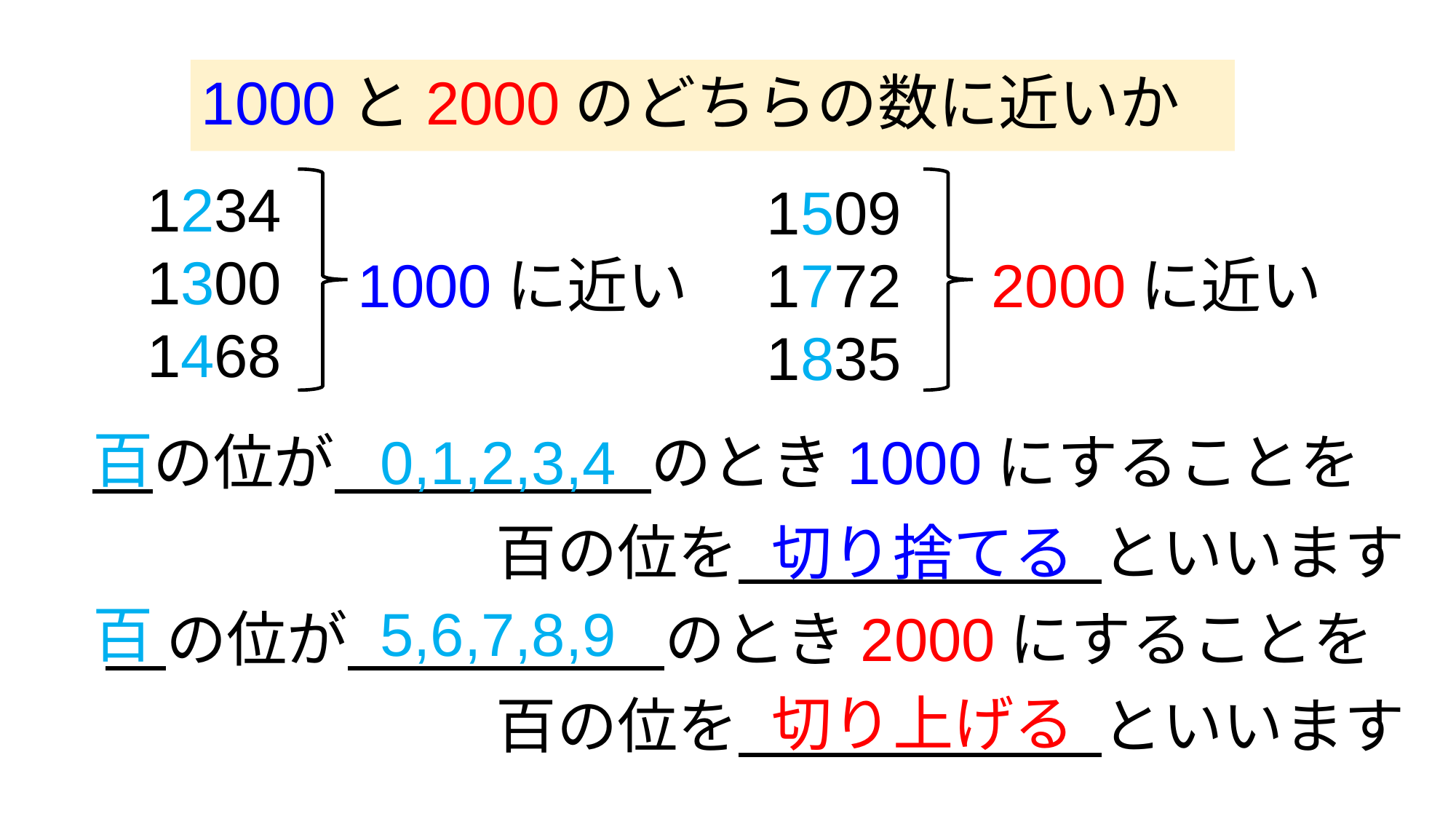

# 1000と2000のどちらの数に近いか
1234
1300
1468

1509
1772
1835

2000に近い
1000に近い
百
　の位が　　　　　 のとき1000にすることを
0,1,2,3,4
切り捨てる
百の位を　　　　　　といいます
5,6,7,8,9
百
　の位が　　　　　 のとき2000にすることを
切り上げる
百の位を　　　　　　といいます